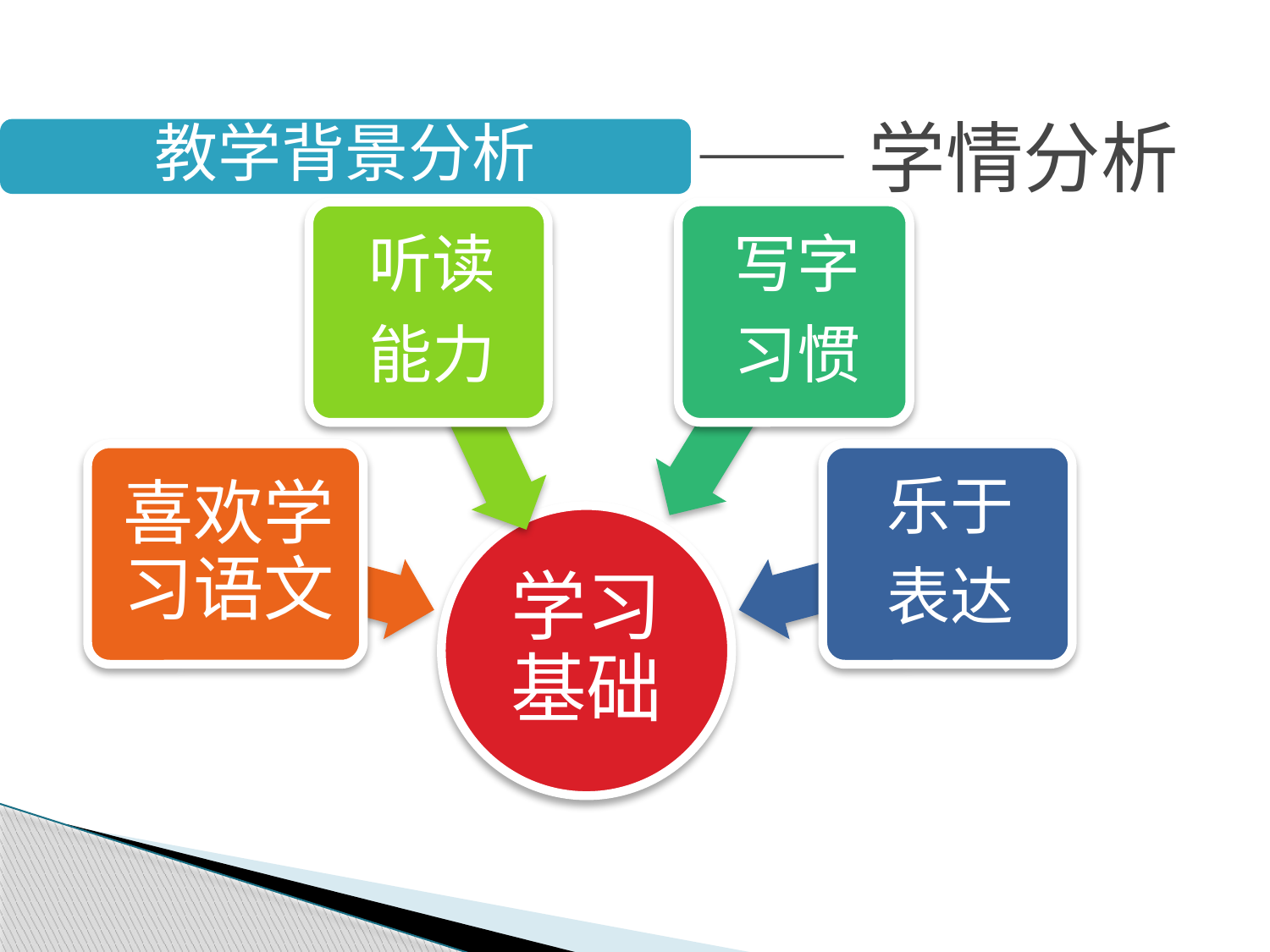

教学背景分析

教学背景分析
——学情分析
学习基础
喜欢学习语文
听读
能力
写字
习惯
乐于
表达